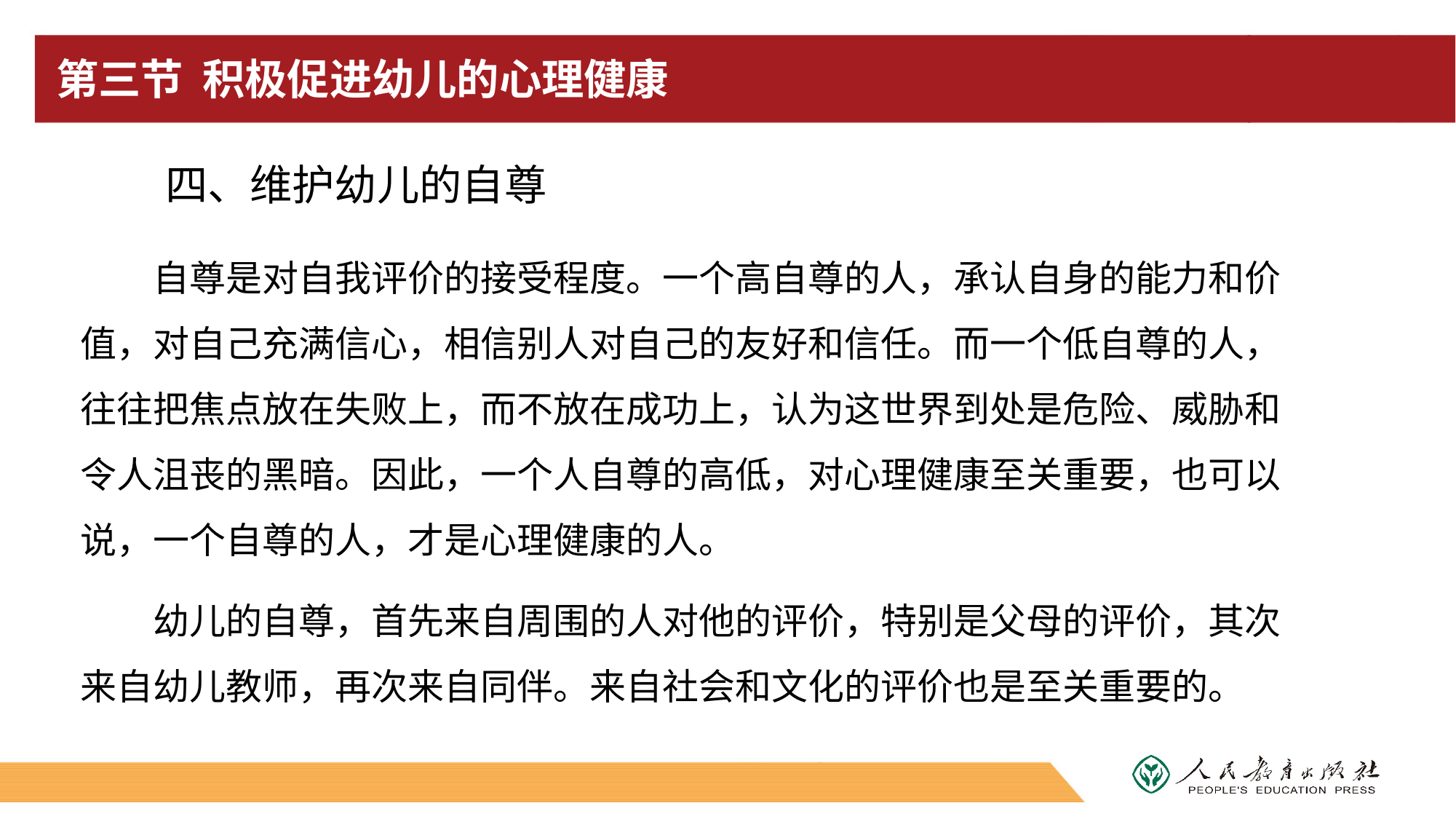

# 第三节  积极促进幼儿的心理健康
四、维护幼儿的自尊
自尊是对自我评价的接受程度。一个高自尊的人，承认自身的能力和价值，对自己充满信心，相信别人对自己的友好和信任。而一个低自尊的人，往往把焦点放在失败上，而不放在成功上，认为这世界到处是危险、威胁和令人沮丧的黑暗。因此，一个人自尊的高低，对心理健康至关重要，也可以说，一个自尊的人，才是心理健康的人。
幼儿的自尊，首先来自周围的人对他的评价，特别是父母的评价，其次来自幼儿教师，再次来自同伴。来自社会和文化的评价也是至关重要的。